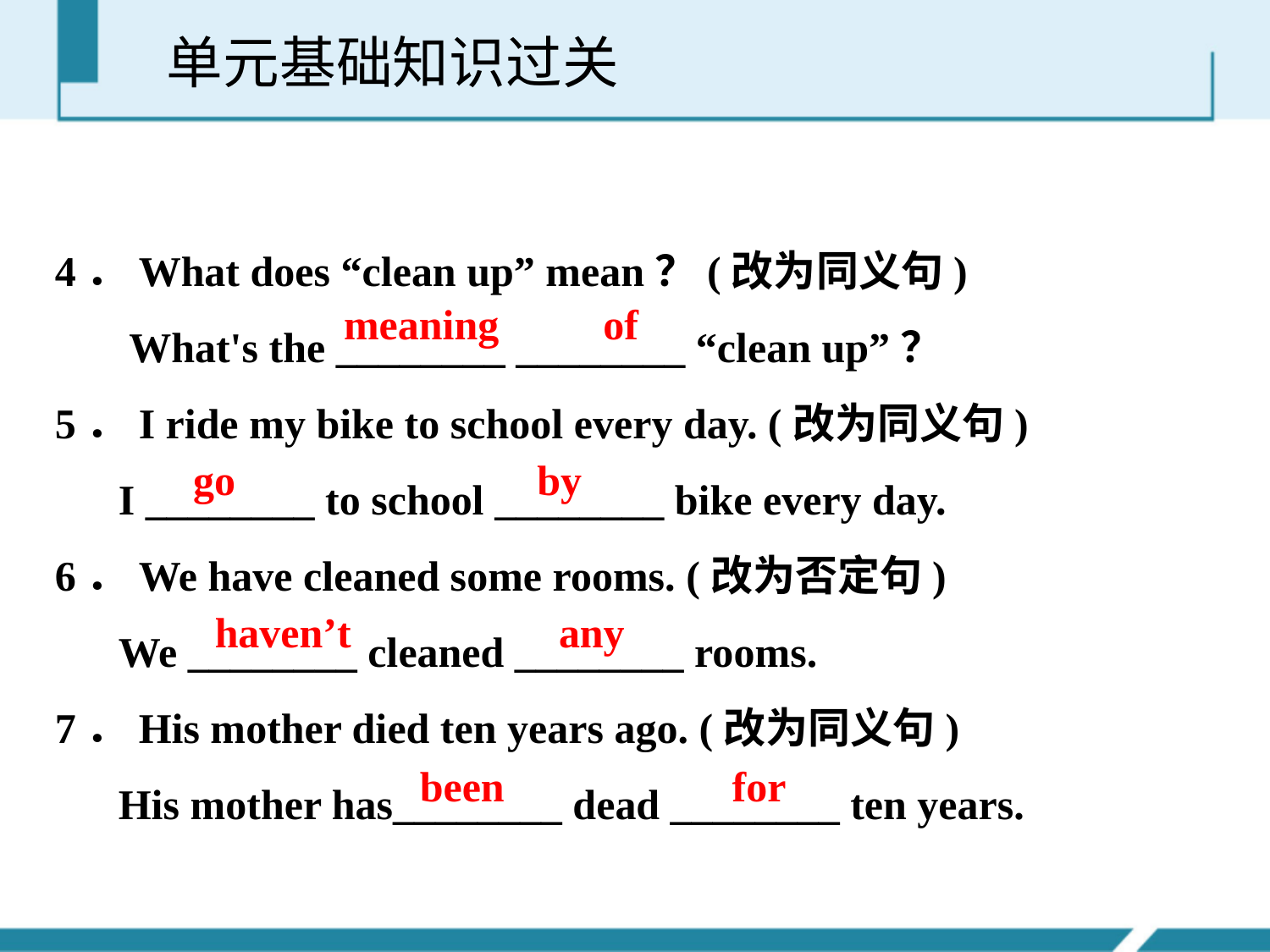

单元基础知识过关
4．What does “clean up” mean？(改为同义句)
       What's the ________ ________ “clean up”？
5．I ride my bike to school every day. (改为同义句)
      I ________ to school ________ bike every day.
6．We have cleaned some rooms. (改为否定句)
      We ________ cleaned ________ rooms.
7．His mother died ten years ago. (改为同义句)
      His mother has________ dead ________ ten years.
meaning 	    of
go			by
haven’t		any
been		         for